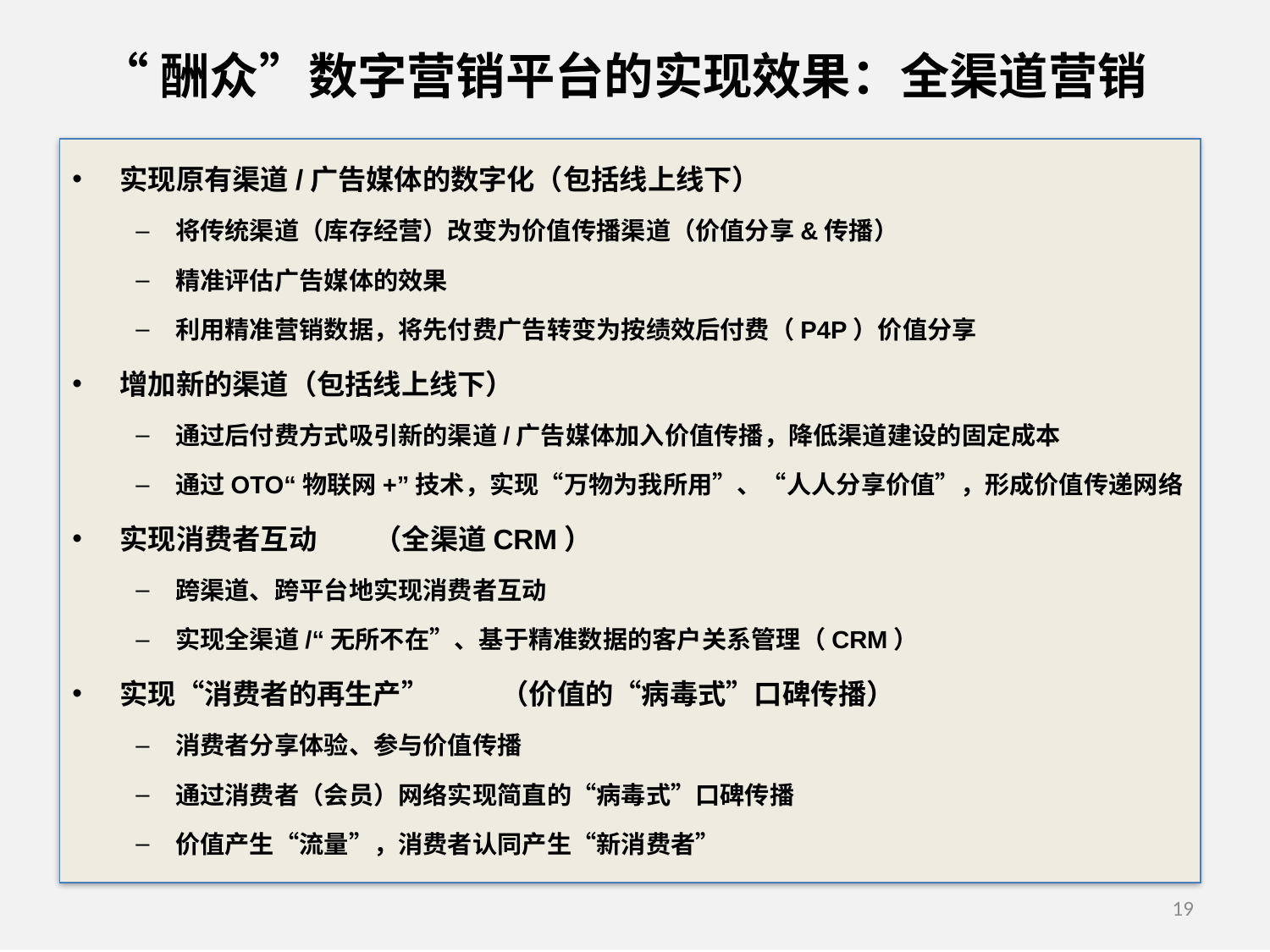

# “酬众”数字营销平台的实现效果：全渠道营销
实现原有渠道/广告媒体的数字化（包括线上线下）
将传统渠道（库存经营）改变为价值传播渠道（价值分享&传播）
精准评估广告媒体的效果
利用精准营销数据，将先付费广告转变为按绩效后付费（P4P）价值分享
增加新的渠道（包括线上线下）
通过后付费方式吸引新的渠道/广告媒体加入价值传播，降低渠道建设的固定成本
通过OTO“物联网+”技术，实现“万物为我所用”、“人人分享价值”，形成价值传递网络
实现消费者互动	（全渠道CRM）
跨渠道、跨平台地实现消费者互动
实现全渠道/“无所不在”、基于精准数据的客户关系管理（CRM）
实现“消费者的再生产”	（价值的“病毒式”口碑传播）
消费者分享体验、参与价值传播
通过消费者（会员）网络实现简直的“病毒式”口碑传播
价值产生“流量”，消费者认同产生“新消费者”
19